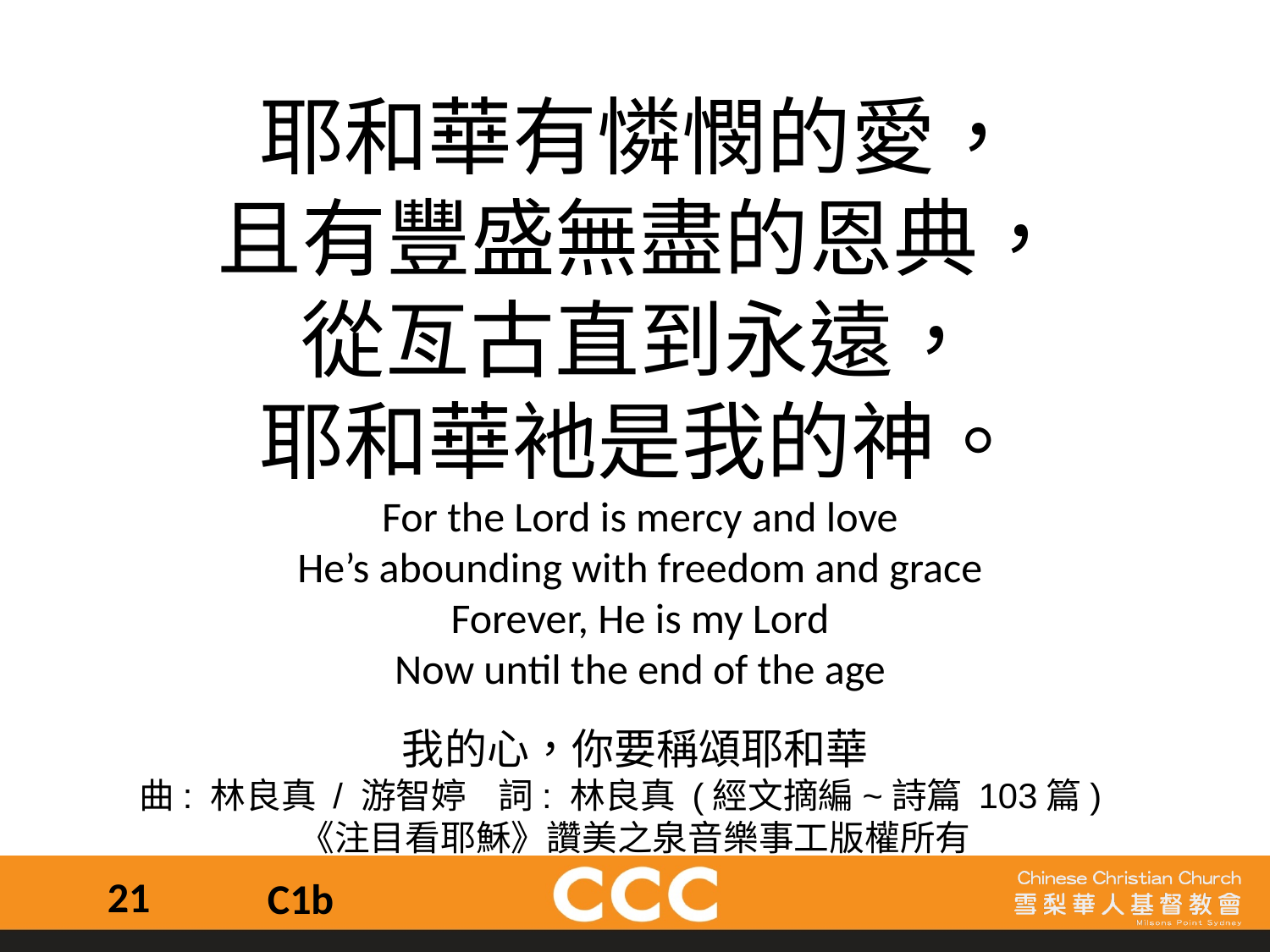

耶和華有憐憫的愛，
且有豐盛無盡的恩典，
從亙古直到永遠，
耶和華衪是我的神。
For the Lord is mercy and love
He’s abounding with freedom and grace
Forever, He is my Lord
Now until the end of the age
我的心，你要稱頌耶和華
曲: 林良真 / 游智婷    詞: 林良真 (經文摘編~詩篇 103篇)
《注目看耶穌》讚美之泉音樂事工版權所有
21
C1b